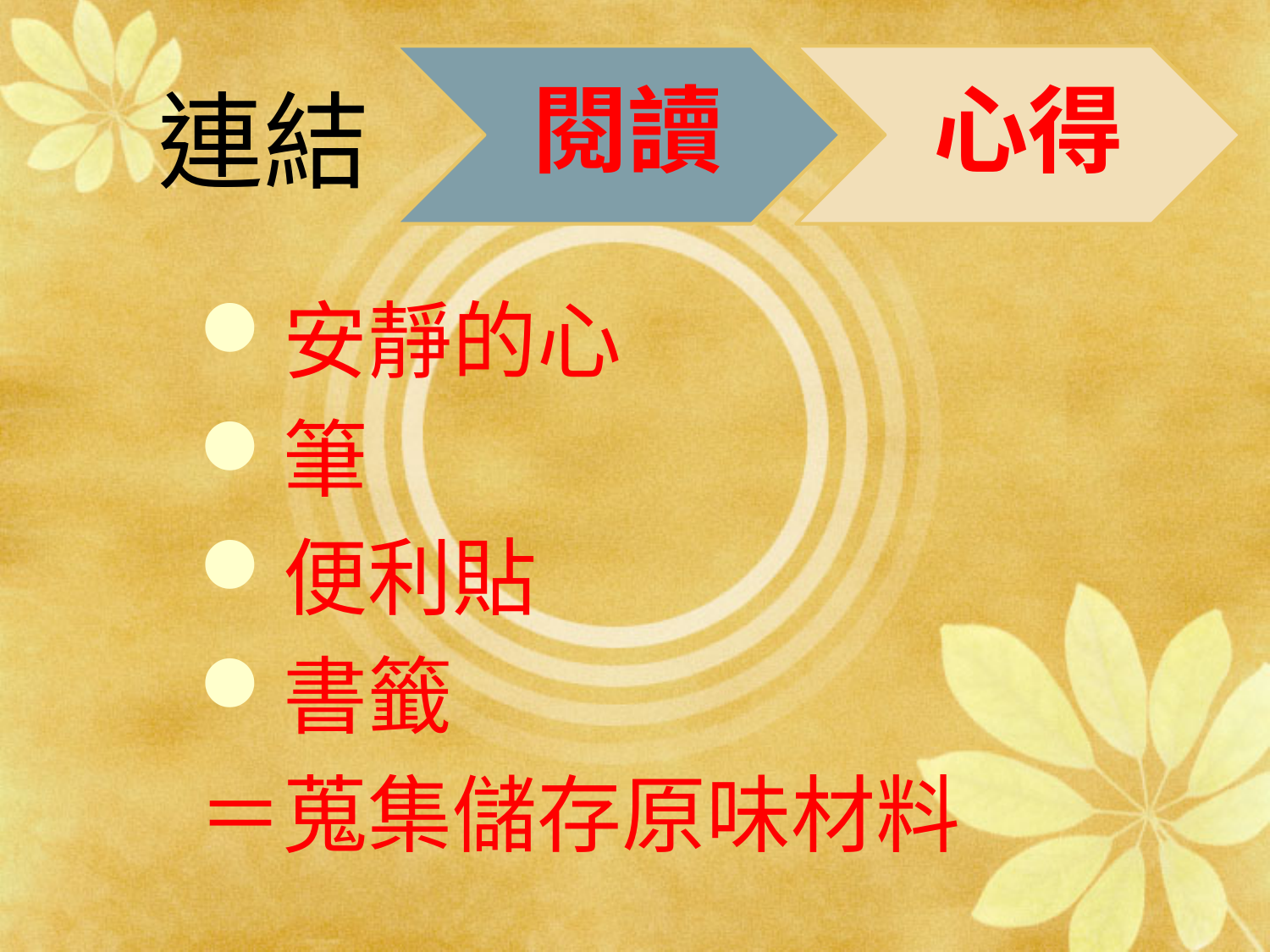

閱讀
心得
# 連結
安靜的心
筆
便利貼
書籤
＝蒐集儲存原味材料